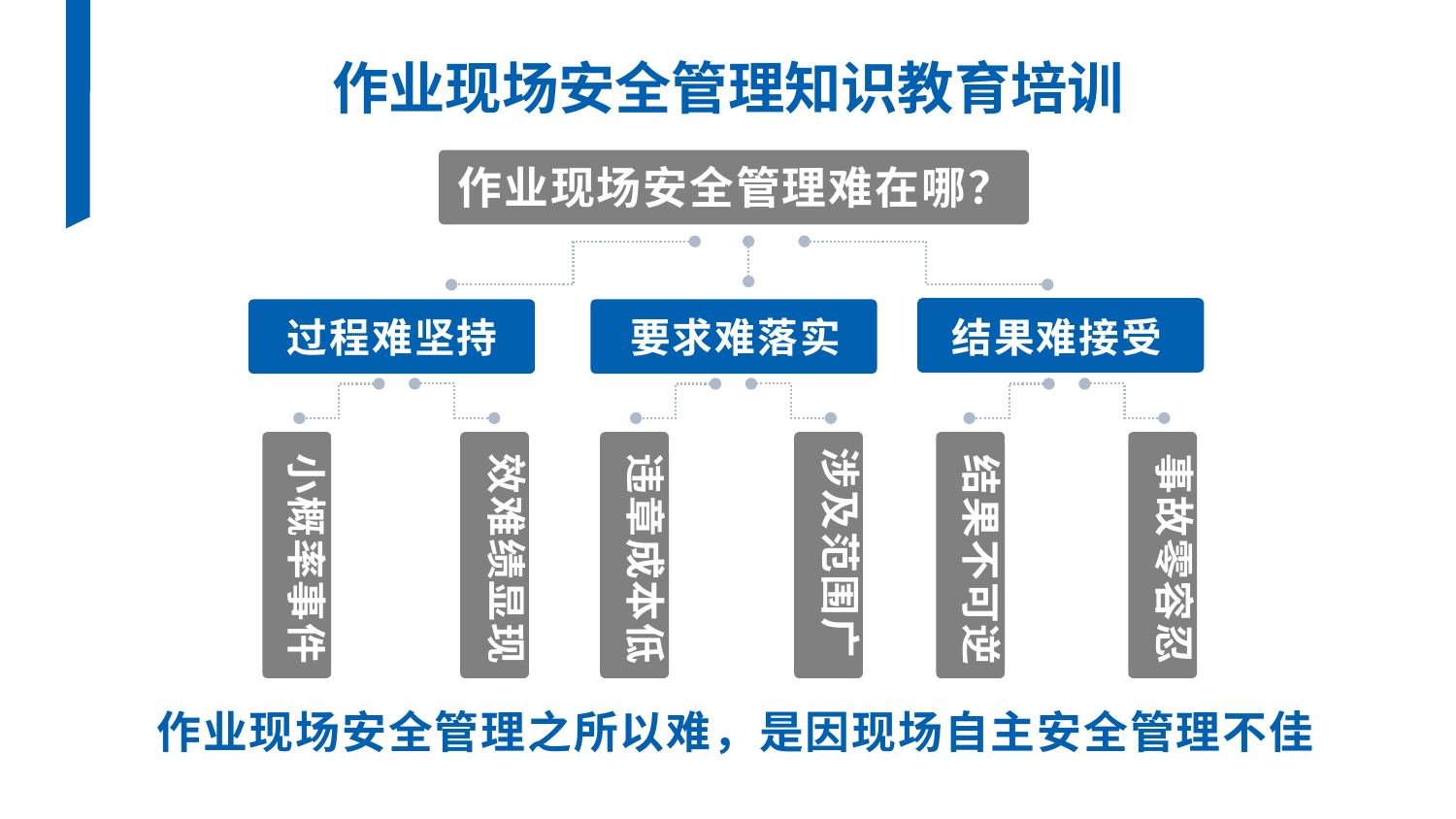

作业现场安全管理知识教育培训

作业现场安全管理难在哪？

结果难接受

过程难坚持

要求难落实
小概率事件
效难绩显现
违章成本低
涉及范围广
事故零容忍
结果不可逆

作业现场安全管理之所以难，是因现场自主安全管理不佳